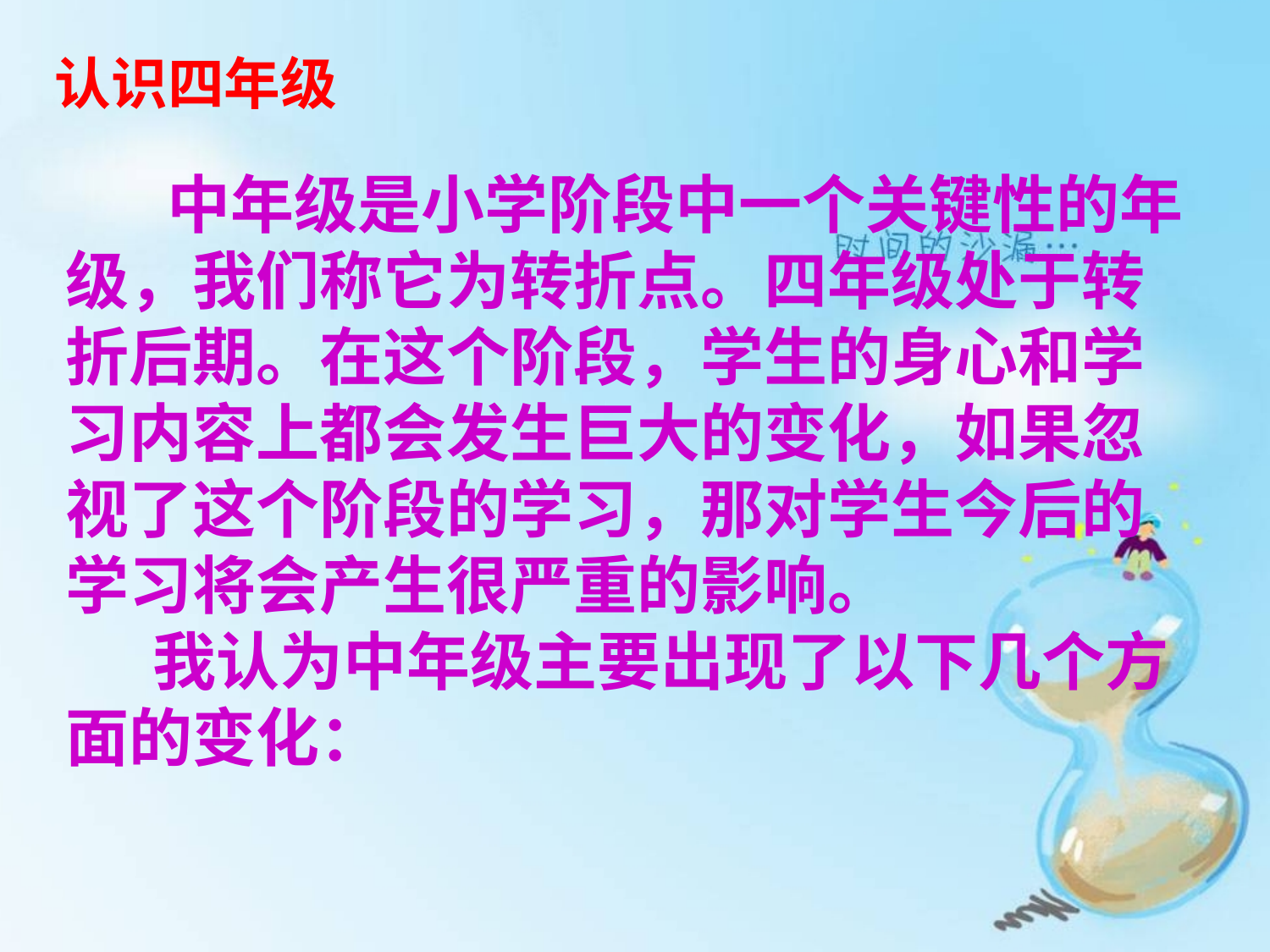

认识四年级
      中年级是小学阶段中一个关键性的年级，我们称它为转折点。四年级处于转折后期。在这个阶段，学生的身心和学习内容上都会发生巨大的变化，如果忽视了这个阶段的学习，那对学生今后的学习将会产生很严重的影响。
     我认为中年级主要出现了以下几个方面的变化：